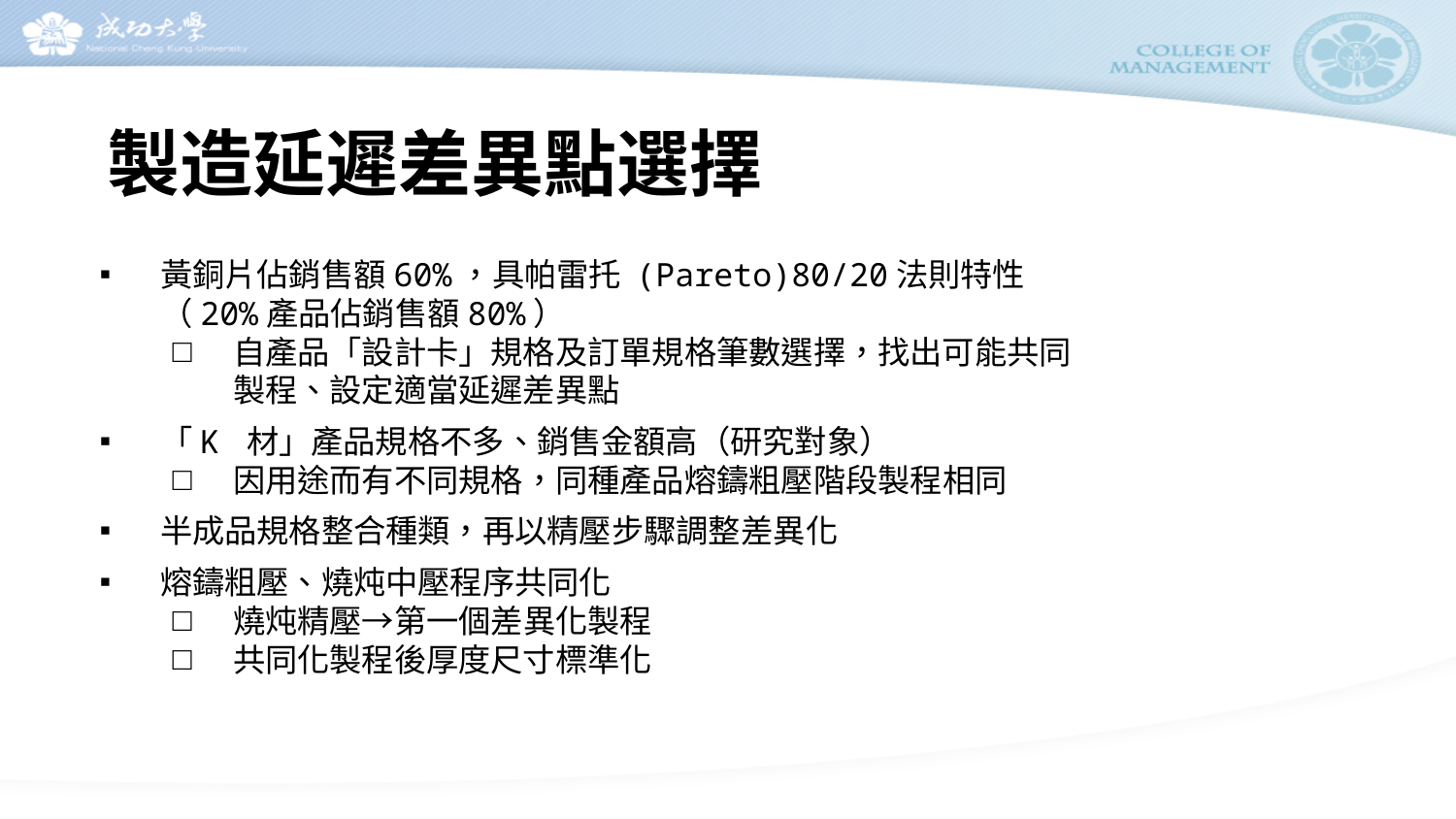

# 製造延遲差異點選擇
黃銅片佔銷售額60%，具帕雷托 (Pareto)80/20法則特性（20%產品佔銷售額80%）
自產品「設計卡」規格及訂單規格筆數選擇，找出可能共同製程、設定適當延遲差異點
「K 材」產品規格不多、銷售金額高（研究對象）
因用途而有不同規格，同種產品熔鑄粗壓階段製程相同
半成品規格整合種類，再以精壓步驟調整差異化
熔鑄粗壓、燒炖中壓程序共同化
燒炖精壓→第一個差異化製程
共同化製程後厚度尺寸標準化